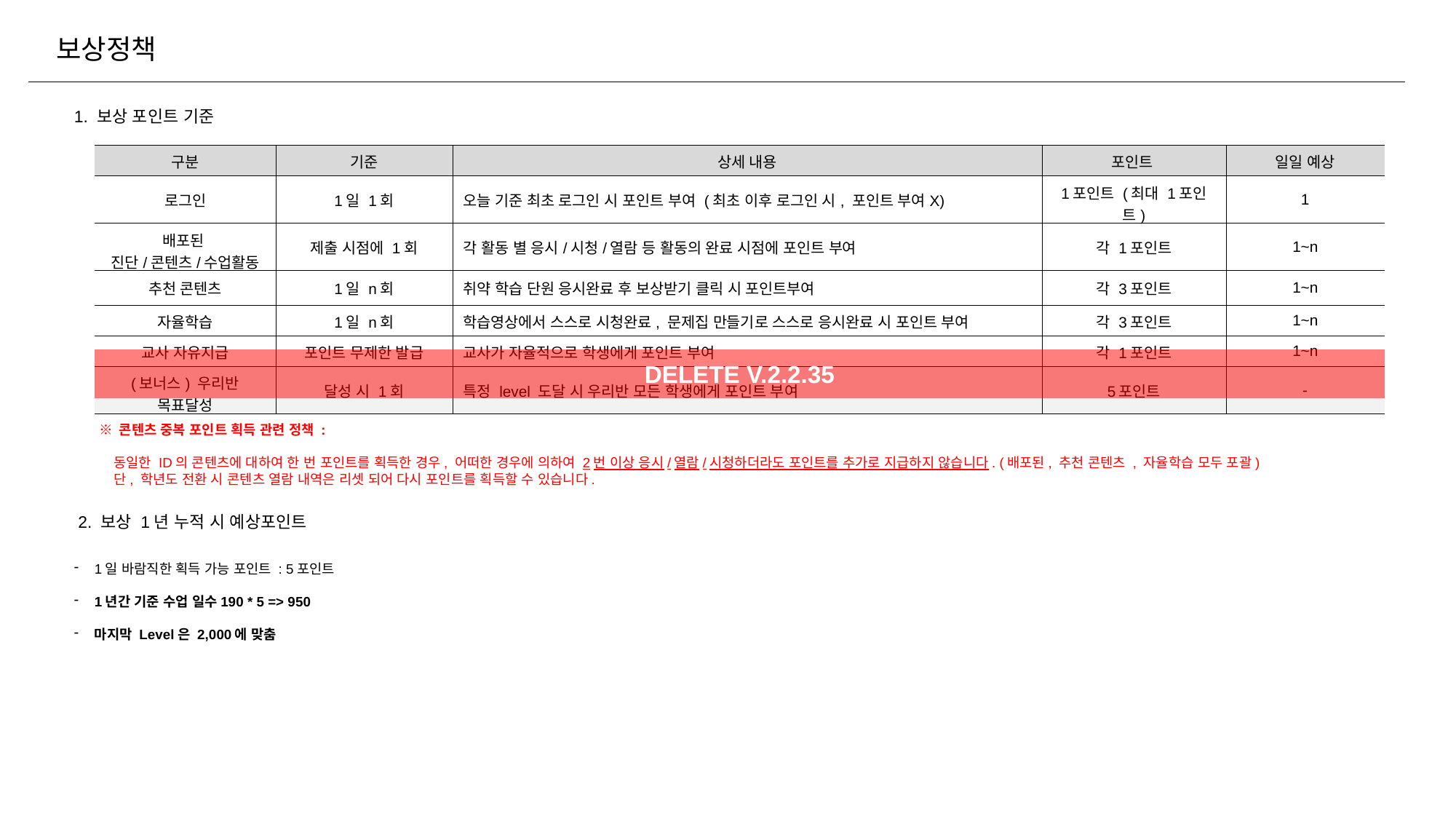

보상정책
1. 보상 포인트 기준
| 구분 | 기준 | 상세 내용 | 포인트 | 일일 예상 |
| --- | --- | --- | --- | --- |
| 로그인 | 1일 1회 | 오늘 기준 최초 로그인 시 포인트 부여 (최초 이후 로그인 시, 포인트 부여X) | 1포인트 (최대 1포인트) | 1 |
| 배포된 진단/콘텐츠/수업활동 | 제출 시점에 1회 | 각 활동 별 응시/시청/열람 등 활동의 완료 시점에 포인트 부여 | 각 1포인트 | 1~n |
| 추천 콘텐츠 | 1일 n회 | 취약 학습 단원 응시완료 후 보상받기 클릭 시 포인트부여 | 각 3포인트 | 1~n |
| 자율학습 | 1일 n회 | 학습영상에서 스스로 시청완료, 문제집 만들기로 스스로 응시완료 시 포인트 부여 | 각 3포인트 | 1~n |
| 교사 자유지급 | 포인트 무제한 발급 | 교사가 자율적으로 학생에게 포인트 부여 | 각 1포인트 | 1~n |
| (보너스) 우리반 목표달성 | 달성 시 1회 | 특정 level 도달 시 우리반 모든 학생에게 포인트 부여 | 5포인트 | - |
DELETE V.2.2.35
※ 콘텐츠 중복 포인트 획득 관련 정책 :

   동일한 ID의 콘텐츠에 대하여 한 번 포인트를 획득한 경우, 어떠한 경우에 의하여 2번 이상 응시/열람/시청하더라도 포인트를 추가로 지급하지 않습니다. (배포된, 추천 콘텐츠 , 자율학습 모두 포괄)
   단, 학년도 전환 시 콘텐츠 열람 내역은 리셋 되어 다시 포인트를 획득할 수 있습니다.
2. 보상 1년 누적 시 예상포인트
1일 바람직한 획득 가능 포인트 : 5포인트
1년간 기준 수업 일수190 * 5 => 950
마지막 Level은 2,000에 맞춤